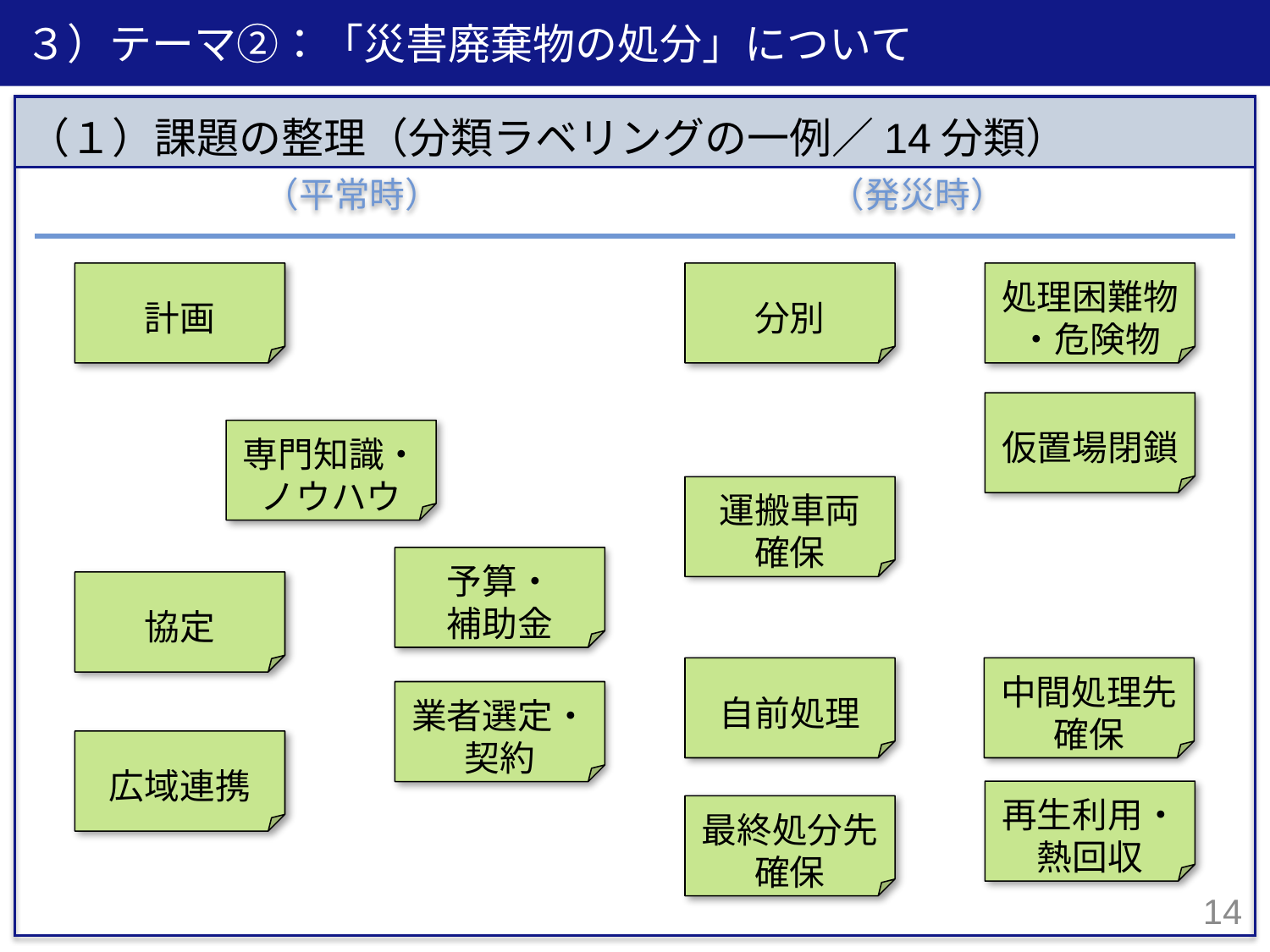

３）テーマ②：「災害廃棄物の処分」について

（平常時）　　　　　　　　　　　（発災時）
（１）課題の整理（分類ラベリングの一例／14分類）
計画
分別
処理困難物
・危険物
仮置場閉鎖
専門知識・
ノウハウ
運搬車両
確保
予算・
補助金
協定
自前処理
中間処理先
確保
業者選定・
契約
広域連携
再生利用・
熱回収
最終処分先
確保
14